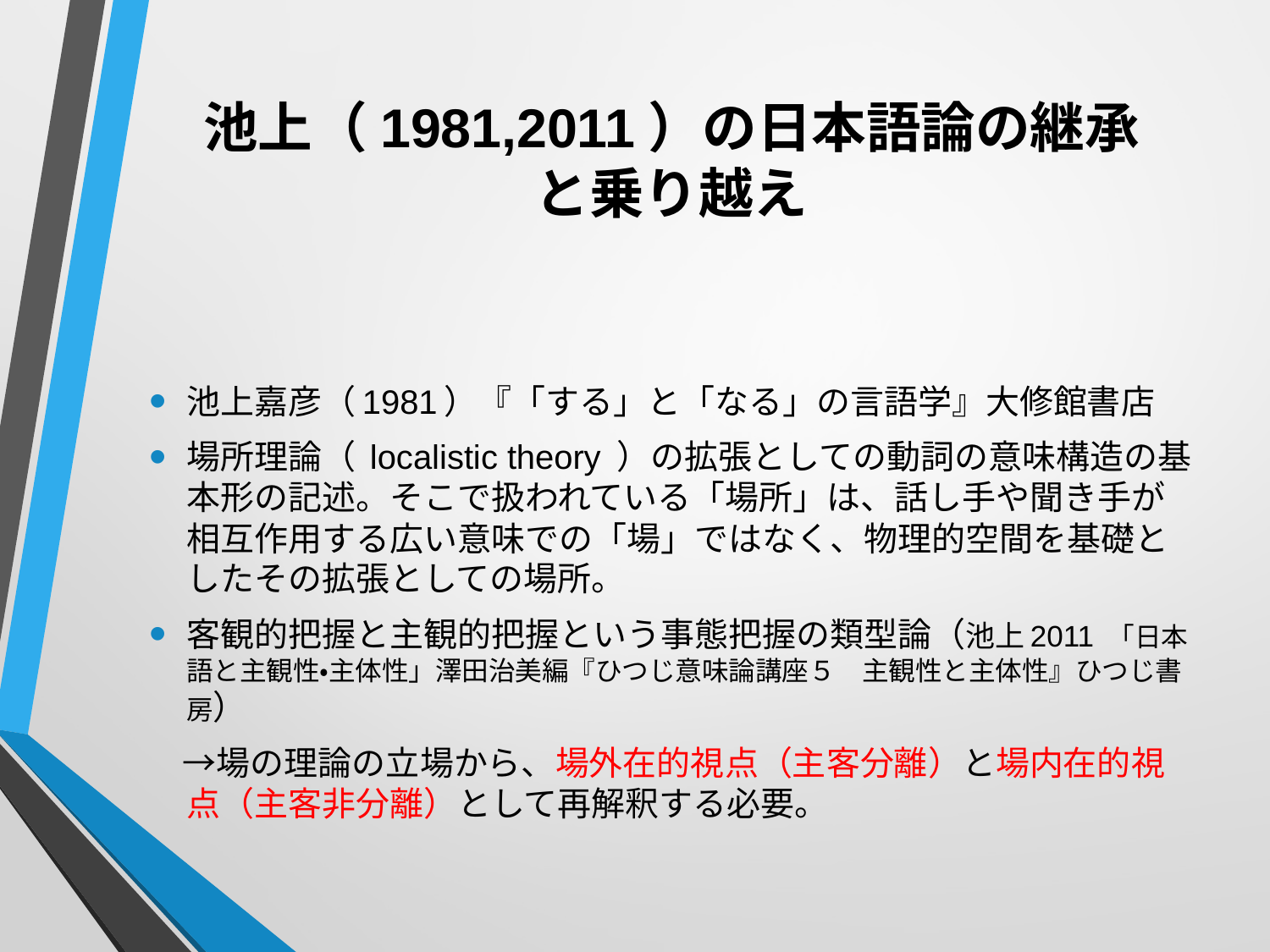

# 池上（1981,2011）の日本語論の継承 と乗り越え
池上嘉彦（1981）『「する」と「なる」の言語学』大修館書店
場所理論（ localistic theory ）の拡張としての動詞の意味構造の基本形の記述。そこで扱われている「場所」は、話し手や聞き手が相互作用する広い意味での「場」ではなく、物理的空間を基礎としたその拡張としての場所。
客観的把握と主観的把握という事態把握の類型論（池上2011 「日本語と主観性・主体性」澤田治美編『ひつじ意味論講座５　主観性と主体性』ひつじ書房）
　→場の理論の立場から、場外在的視点（主客分離）と場内在的視点（主客非分離）として再解釈する必要。